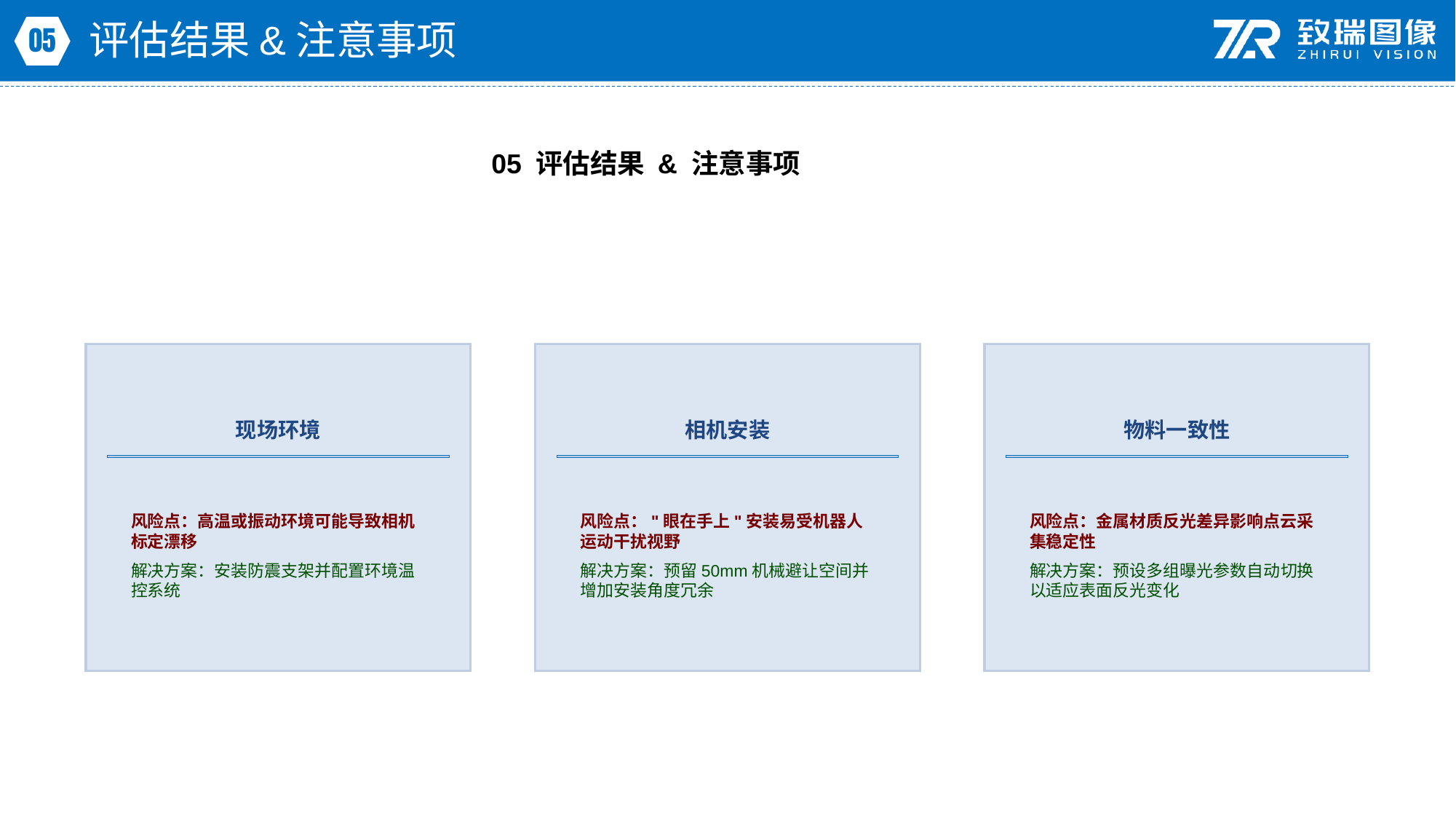

评估结果&注意事项
05

05 评估结果 & 注意事项

现场环境

相机安装

物料一致性

风险点：高温或振动环境可能导致相机标定漂移
解决方案：安装防震支架并配置环境温控系统

风险点："眼在手上"安装易受机器人运动干扰视野
解决方案：预留50mm机械避让空间并增加安装角度冗余

风险点：金属材质反光差异影响点云采集稳定性
解决方案：预设多组曝光参数自动切换以适应表面反光变化